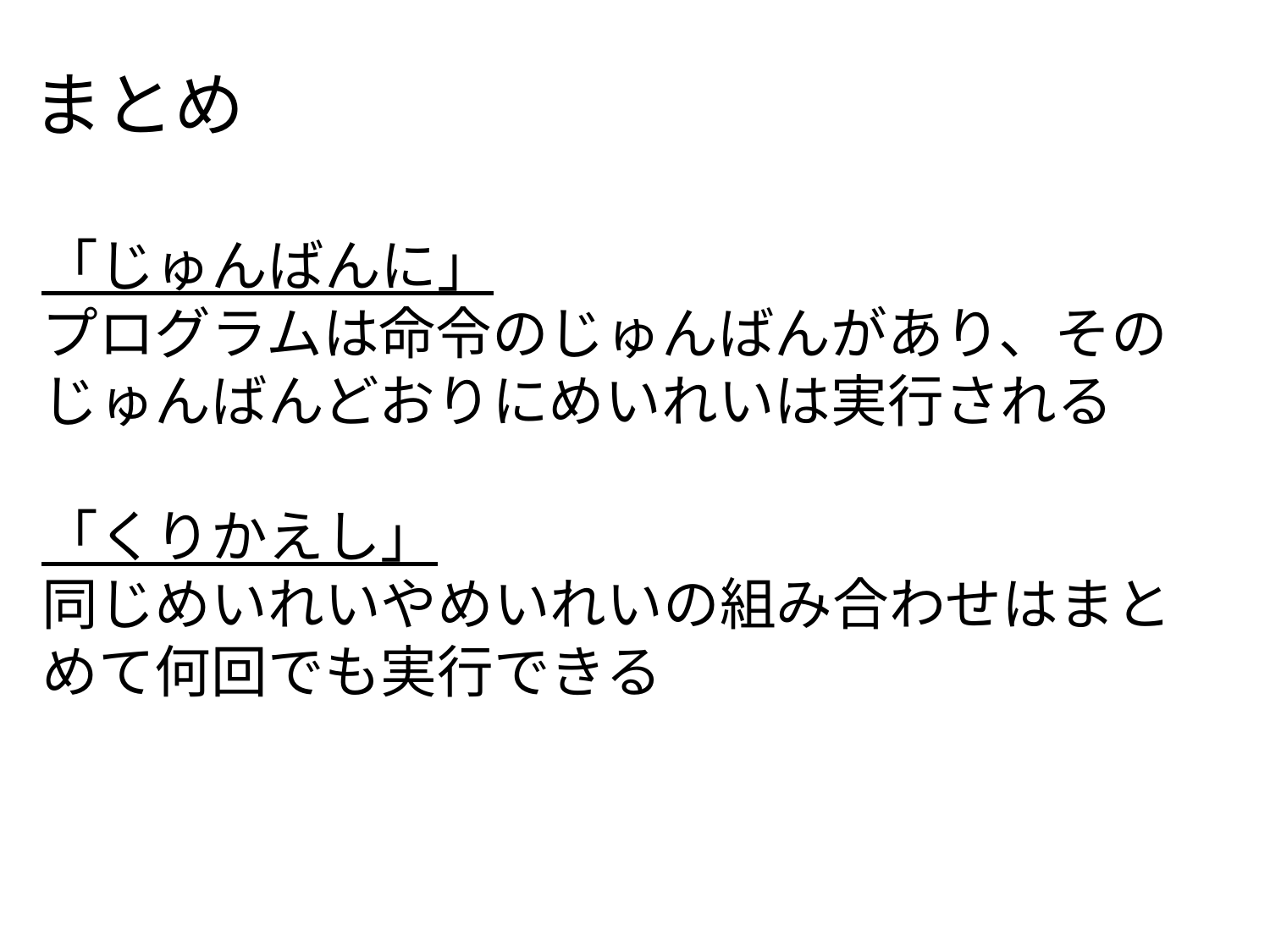

まとめ
「じゅんばんに」
プログラムは命令のじゅんばんがあり、そのじゅんばんどおりにめいれいは実行される

「くりかえし」
同じめいれいやめいれいの組み合わせはまとめて何回でも実行できる